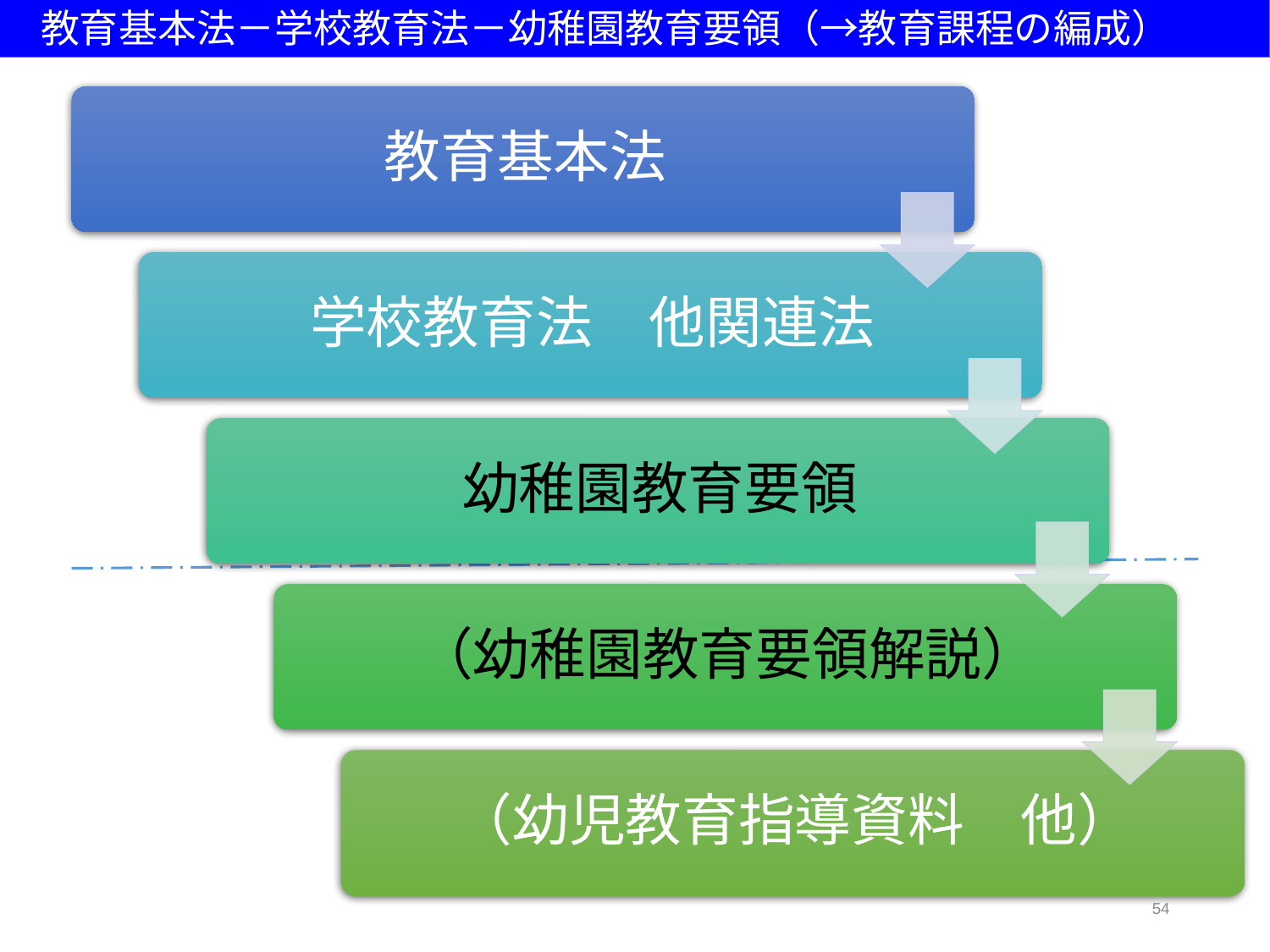

教育基本法－学校教育法－幼稚園教育要領（→教育課程の編成）
教育基本法
学校教育法　他関連法
幼稚園教育要領
（幼稚園教育要領解説）
（幼児教育指導資料　他）

54